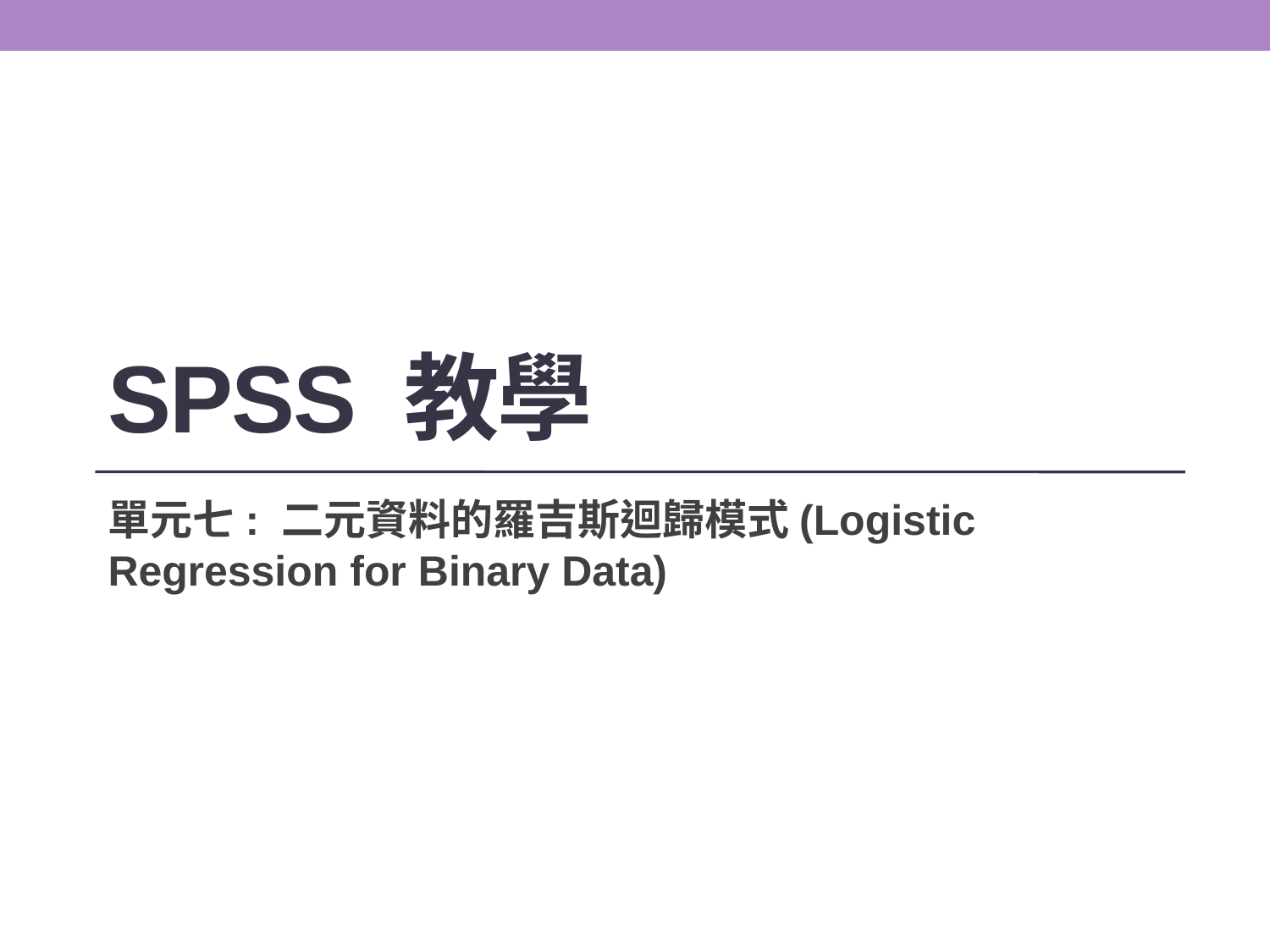

# SPSS 教學
單元七: 二元資料的羅吉斯迴歸模式(Logistic Regression for Binary Data)